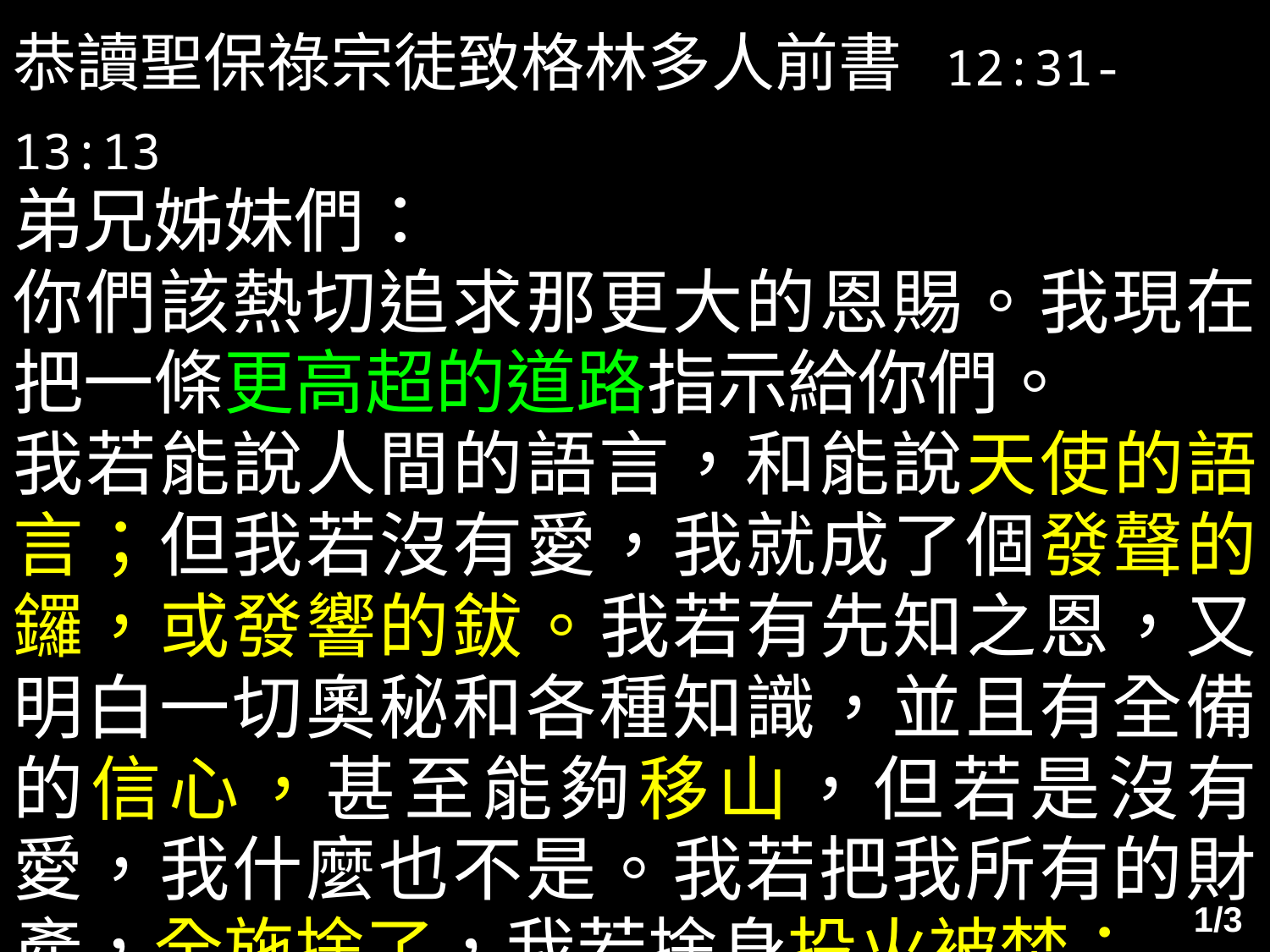

恭讀聖保祿宗徒致格林多人前書  12:31-13:13
弟兄姊妹們：
你們該熱切追求那更大的恩賜。我現在把一條更高超的道路指示給你們。
我若能說人間的語言，和能說天使的語言；但我若沒有愛，我就成了個發聲的鑼，或發響的鈸。我若有先知之恩，又明白一切奧秘和各種知識，並且有全備的信心，甚至能夠移山，但若是沒有愛，我什麼也不是。我若把我所有的財產，全施捨了，我若捨身投火被焚；
1/3